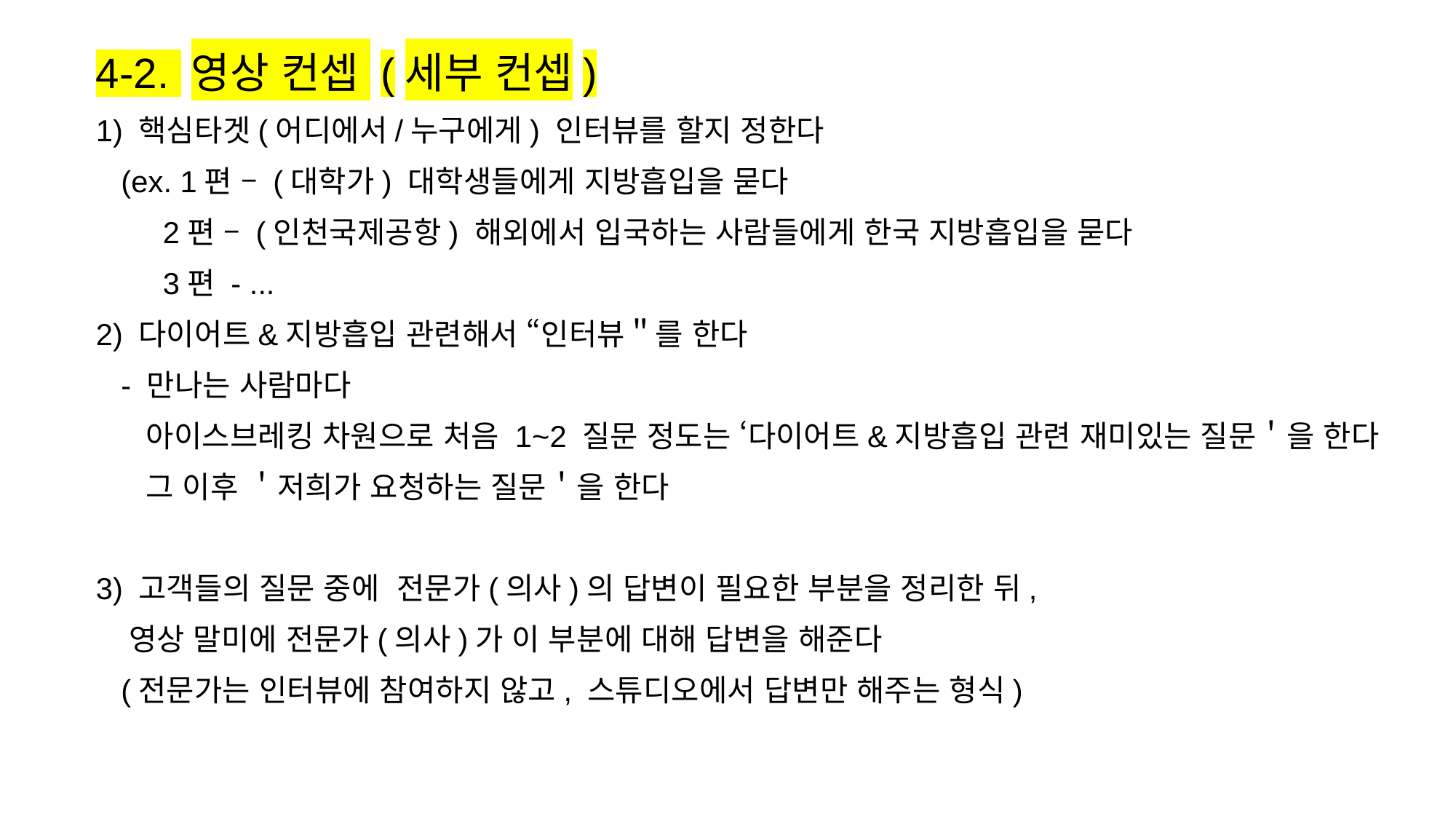

4-2. 영상 컨셉 (세부 컨셉)
1) 핵심타겟(어디에서/누구에게) 인터뷰를 할지 정한다
   (ex. 1편 – (대학가) 대학생들에게 지방흡입을 묻다
        2편 – (인천국제공항) 해외에서 입국하는 사람들에게 한국 지방흡입을 묻다
        3편 - ...
2) 다이어트&지방흡입 관련해서 “인터뷰＂를 한다
   - 만나는 사람마다
     아이스브레킹 차원으로 처음 1~2 질문 정도는 ‘다이어트&지방흡입 관련 재미있는 질문＇을 한다
     그 이후 ＇저희가 요청하는 질문＇을 한다

3) 고객들의 질문 중에  전문가(의사)의 답변이 필요한 부분을 정리한 뒤,
   영상 말미에 전문가(의사)가 이 부분에 대해 답변을 해준다
   (전문가는 인터뷰에 참여하지 않고, 스튜디오에서 답변만 해주는 형식)